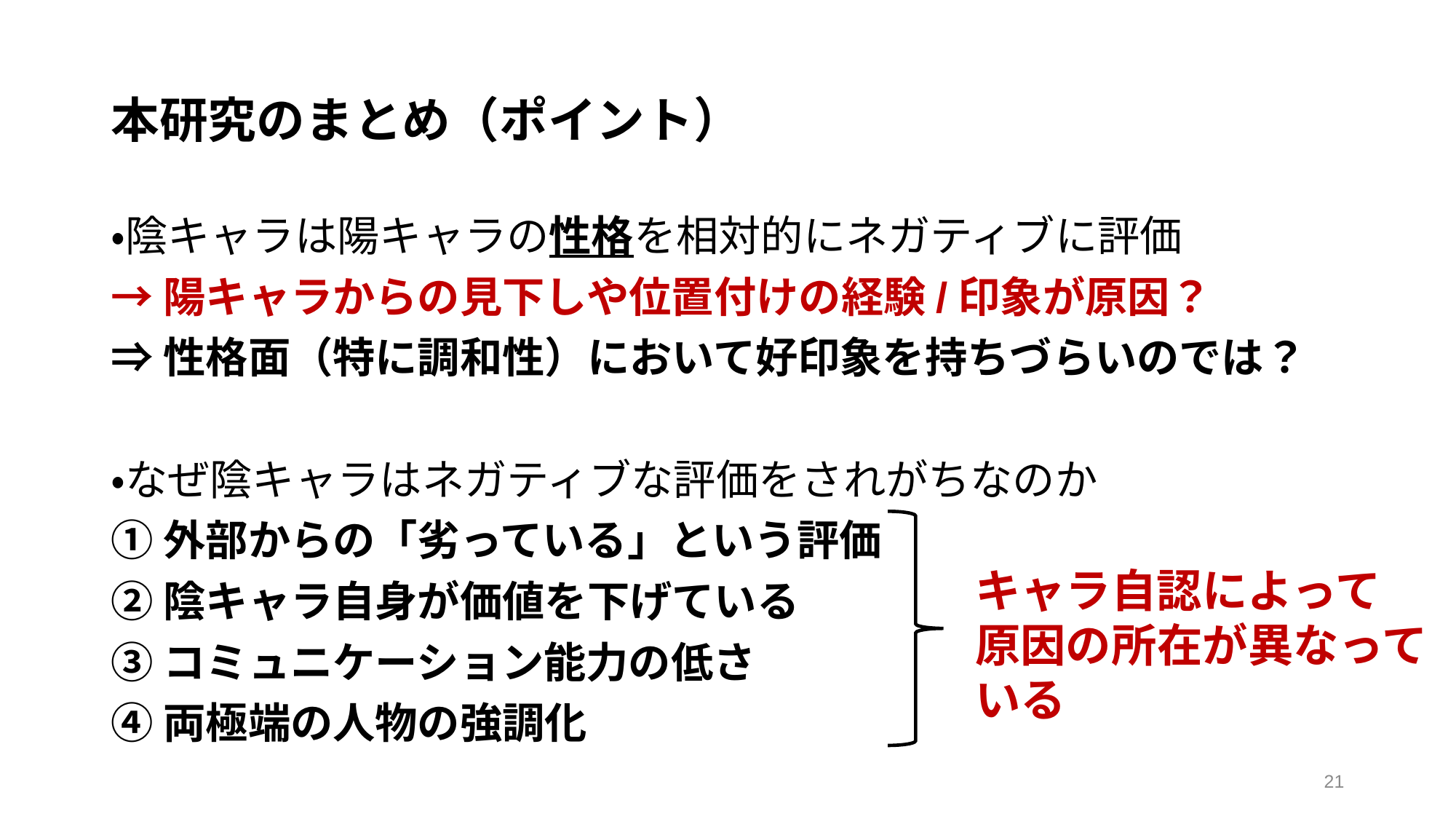

# 本研究のまとめ（ポイント）
・陰キャラは陽キャラの性格を相対的にネガティブに評価
→陽キャラからの見下しや位置付けの経験/印象が原因？
⇒性格面（特に調和性）において好印象を持ちづらいのでは？

・なぜ陰キャラはネガティブな評価をされがちなのか
①外部からの「劣っている」という評価
②陰キャラ自身が価値を下げている
③コミュニケーション能力の低さ
④両極端の人物の強調化

キャラ自認によって
原因の所在が異なっている
21